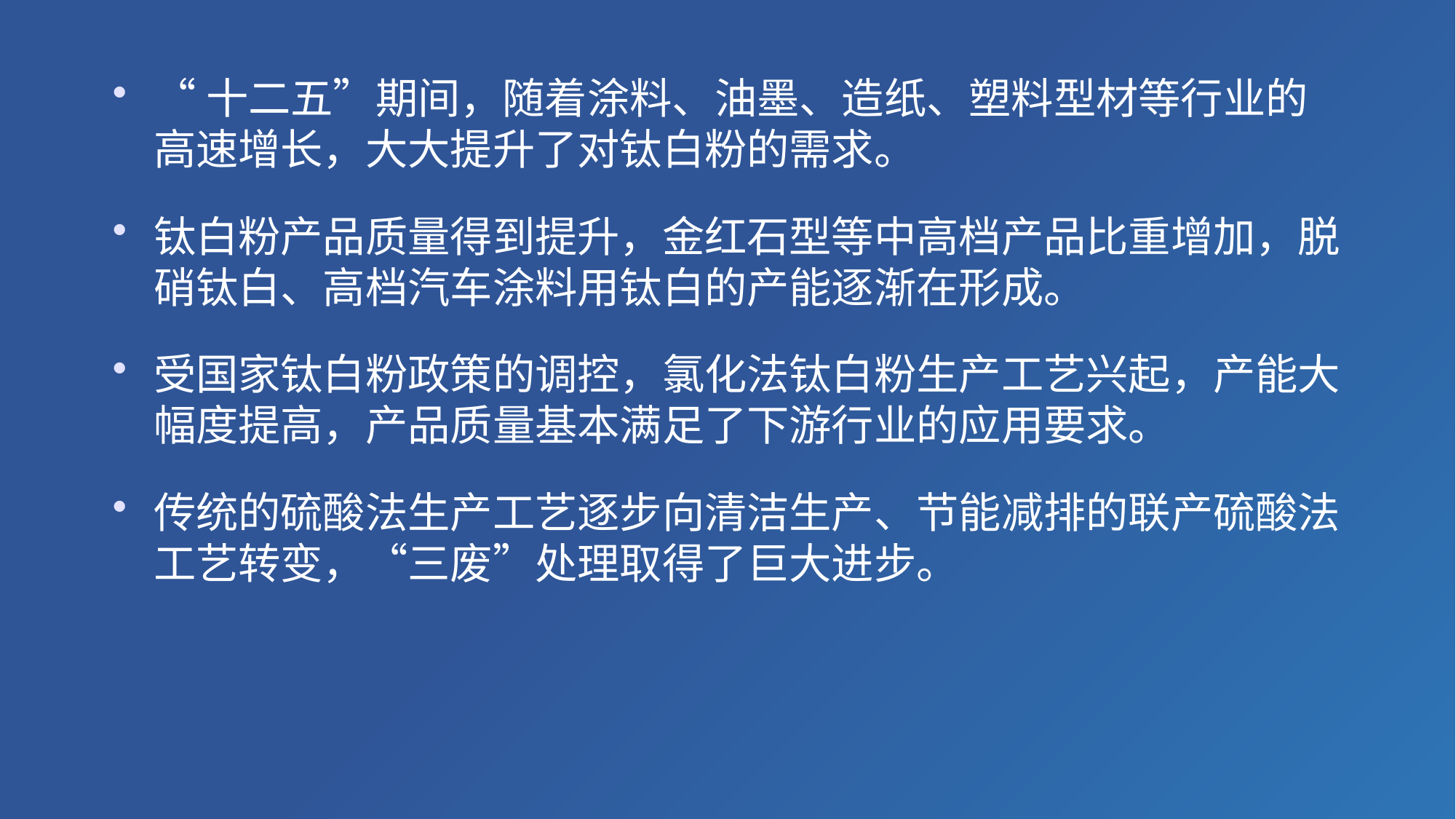

“十二五”期间，随着涂料、油墨、造纸、塑料型材等行业的高速增长，大大提升了对钛白粉的需求。
钛白粉产品质量得到提升，金红石型等中高档产品比重增加，脱硝钛白、高档汽车涂料用钛白的产能逐渐在形成。
受国家钛白粉政策的调控，氯化法钛白粉生产工艺兴起，产能大幅度提高，产品质量基本满足了下游行业的应用要求。
传统的硫酸法生产工艺逐步向清洁生产、节能减排的联产硫酸法工艺转变，“三废”处理取得了巨大进步。